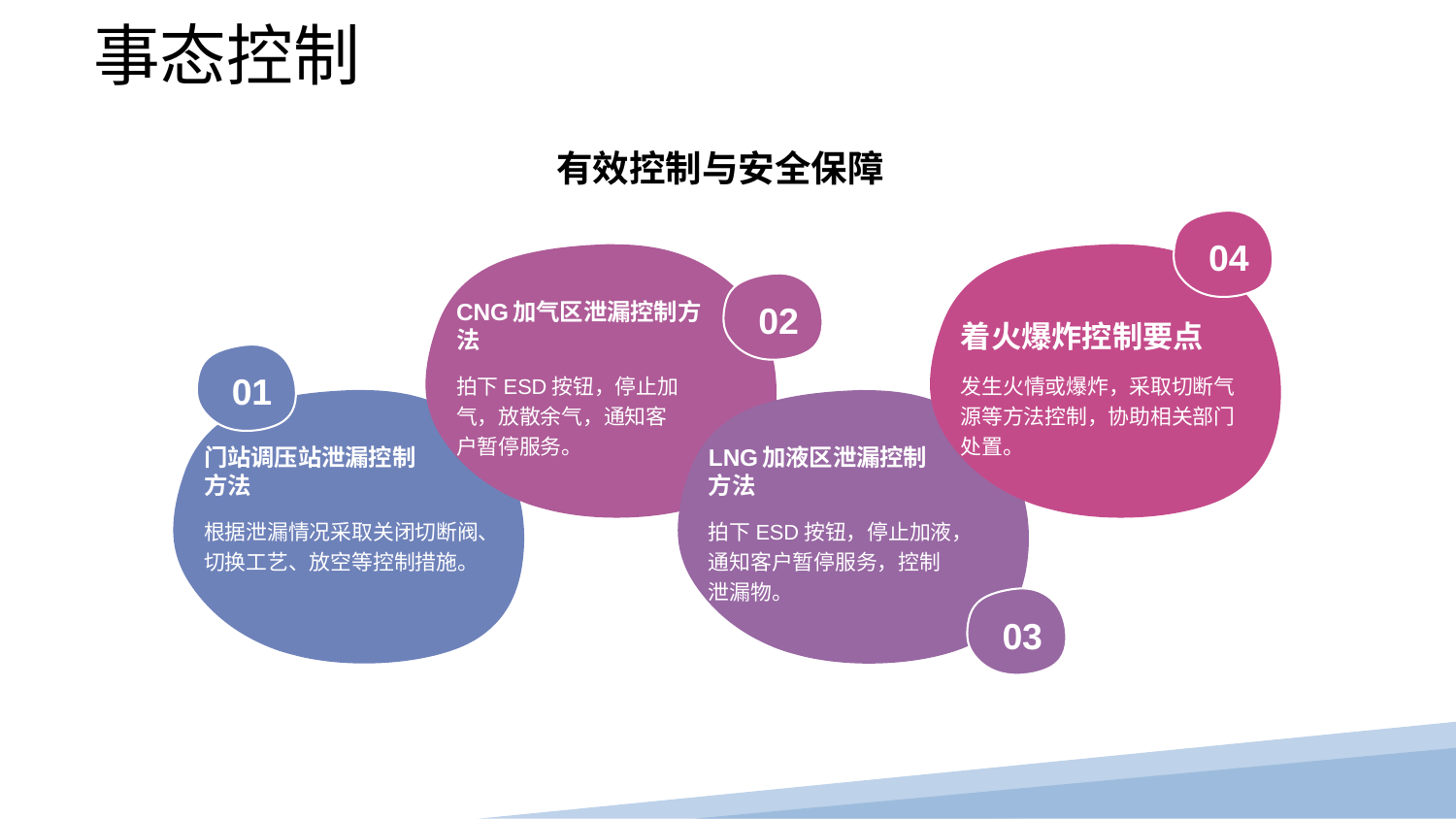

事态控制
有效控制与安全保障

04

02
CNG加气区泄漏控制方法
着火爆炸控制要点

01
拍下ESD按钮，停止加气，放散余气，通知客户暂停服务。
发生火情或爆炸，采取切断气源等方法控制，协助相关部门处置。

门站调压站泄漏控制方法
LNG加液区泄漏控制方法
根据泄漏情况采取关闭切断阀、切换工艺、放空等控制措施。
拍下ESD按钮，停止加液，通知客户暂停服务，控制泄漏物。

03